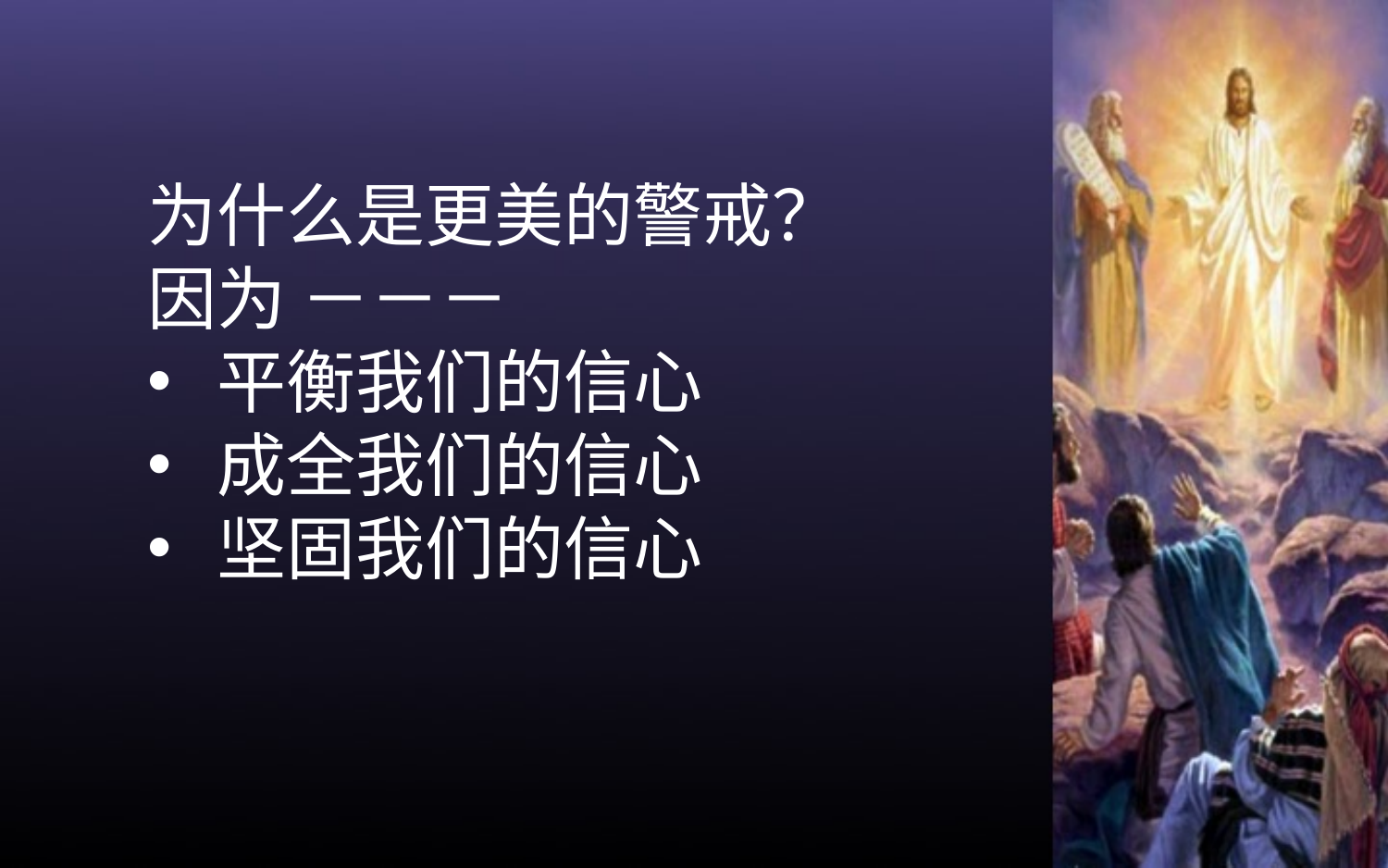

为什么是更美的警戒？
因为 －－－
平衡我们的信心
成全我们的信心
坚固我们的信心